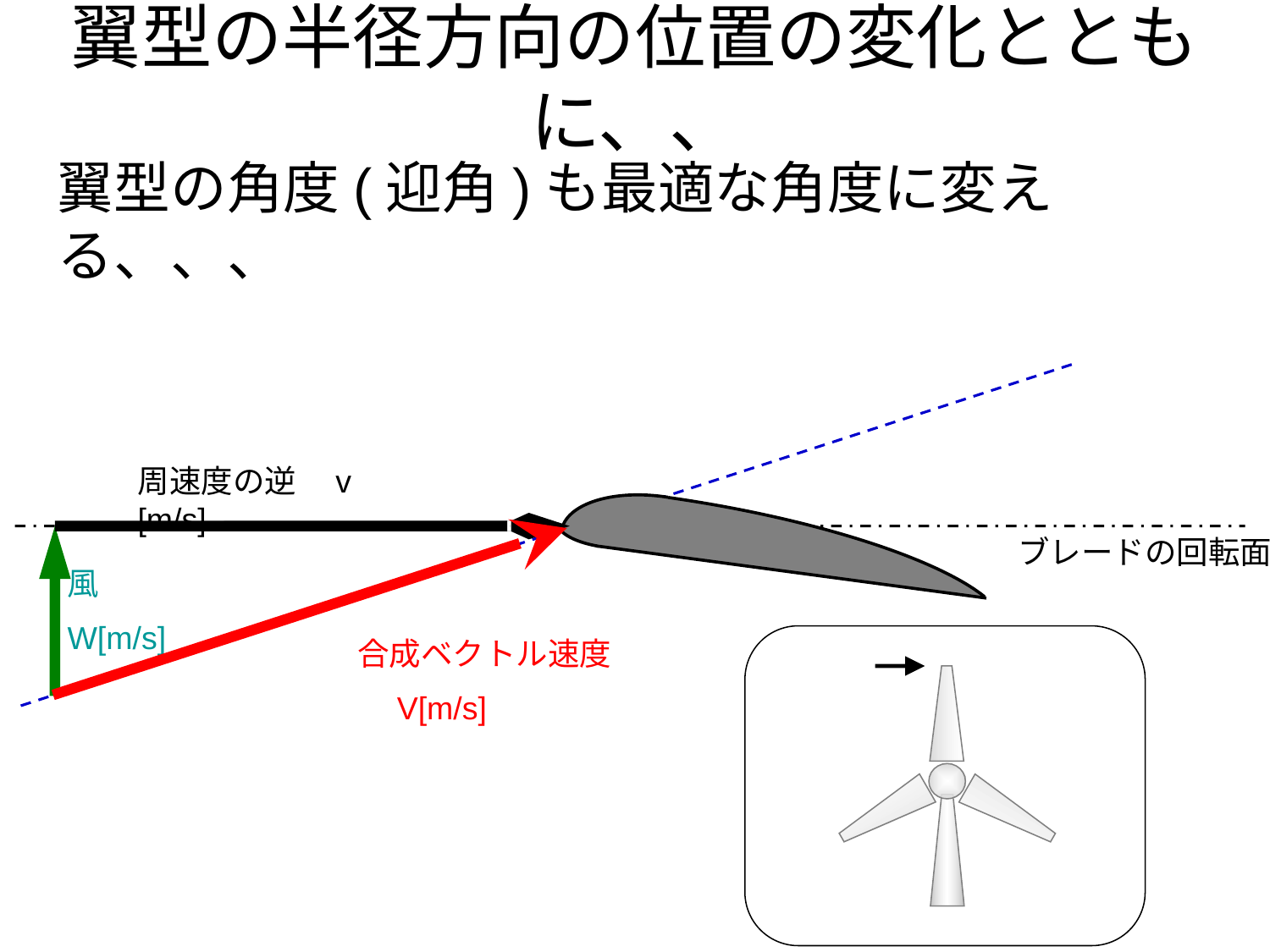

# 翼型の半径方向の位置の変化とともに、、
翼型の角度(迎角)も最適な角度に変える、、、

周速度の逆　v　[m/s]

ブレードの回転面

風
W[m/s]

合成ベクトル速度
　V[m/s]